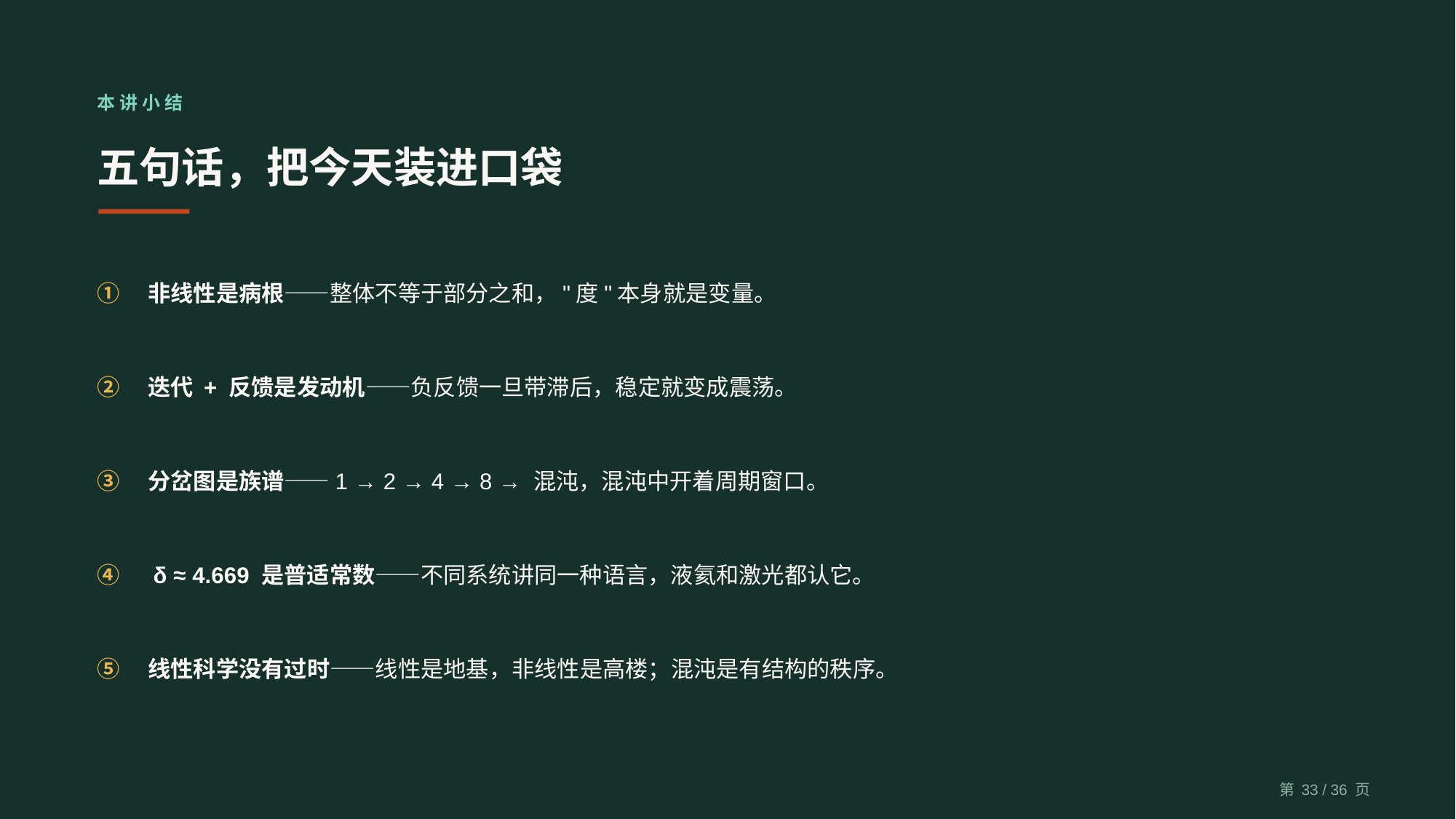

本讲小结
五句话，把今天装进口袋

①　非线性是病根——整体不等于部分之和，"度"本身就是变量。
②　迭代 + 反馈是发动机——负反馈一旦带滞后，稳定就变成震荡。
③　分岔图是族谱——1 → 2 → 4 → 8 → 混沌，混沌中开着周期窗口。
④　δ ≈ 4.669 是普适常数——不同系统讲同一种语言，液氦和激光都认它。
⑤　线性科学没有过时——线性是地基，非线性是高楼；混沌是有结构的秩序。
第 33 / 36 页